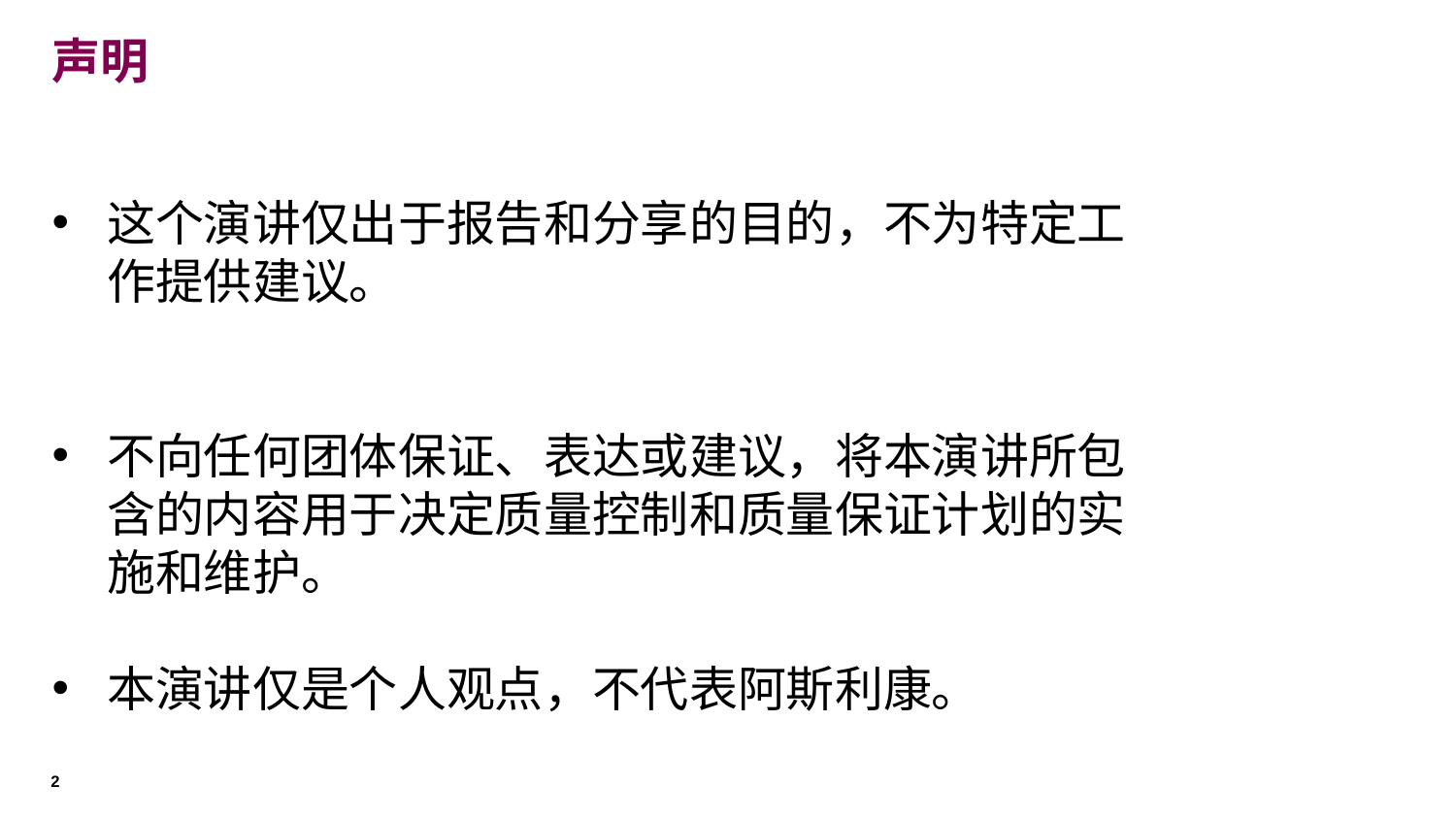

# 声明
这个演讲仅出于报告和分享的目的，不为特定工作提供建议。

不向任何团体保证、表达或建议，将本演讲所包含的内容用于决定质量控制和质量保证计划的实施和维护。

本演讲仅是个人观点，不代表阿斯利康。

2